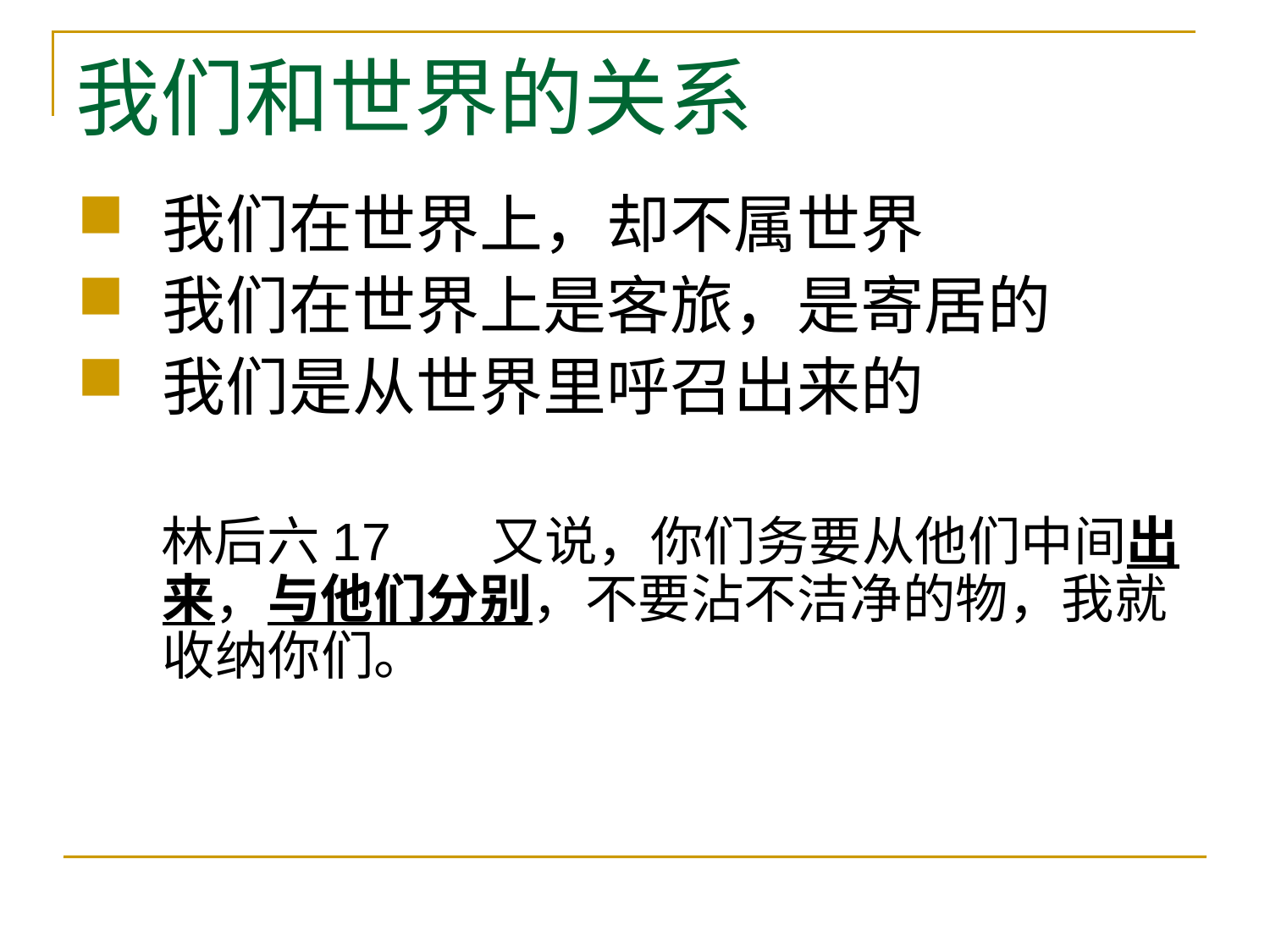

# 我们和世界的关系
我们在世界上，却不属世界
我们在世界上是客旅，是寄居的
我们是从世界里呼召出来的

      林后六17      又说，你们务要从他们中间出来，与他们分别，不要沾不洁净的物，我就收纳你们。